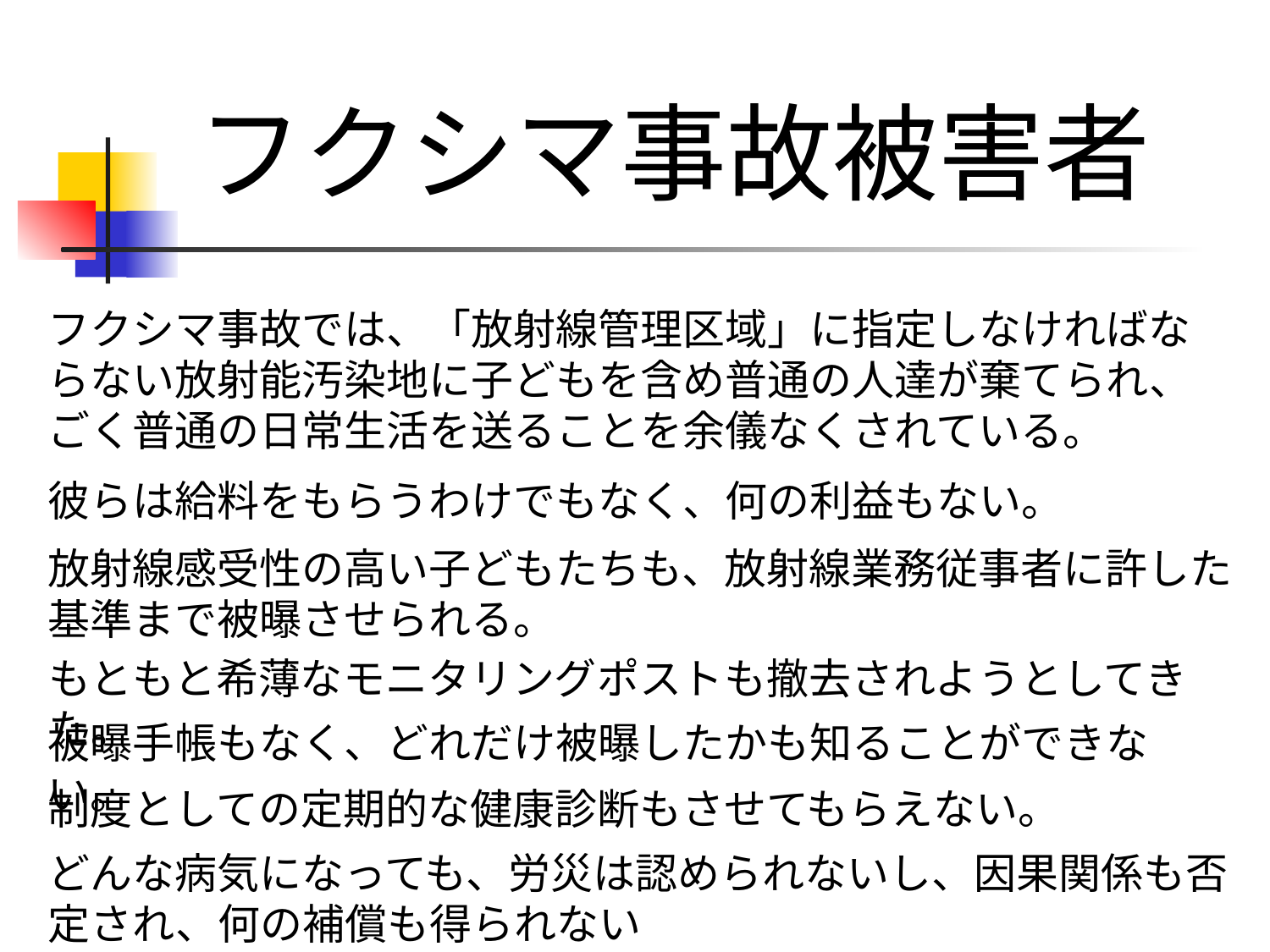

# フクシマ事故被害者
フクシマ事故では、「放射線管理区域」に指定しなければならない放射能汚染地に子どもを含め普通の人達が棄てられ、ごく普通の日常生活を送ることを余儀なくされている。
彼らは給料をもらうわけでもなく、何の利益もない。
放射線感受性の高い子どもたちも、放射線業務従事者に許した基準まで被曝させられる。
もともと希薄なモニタリングポストも撤去されようとしてきた。
被曝手帳もなく、どれだけ被曝したかも知ることができない。
制度としての定期的な健康診断もさせてもらえない。
どんな病気になっても、労災は認められないし、因果関係も否定され、何の補償も得られない